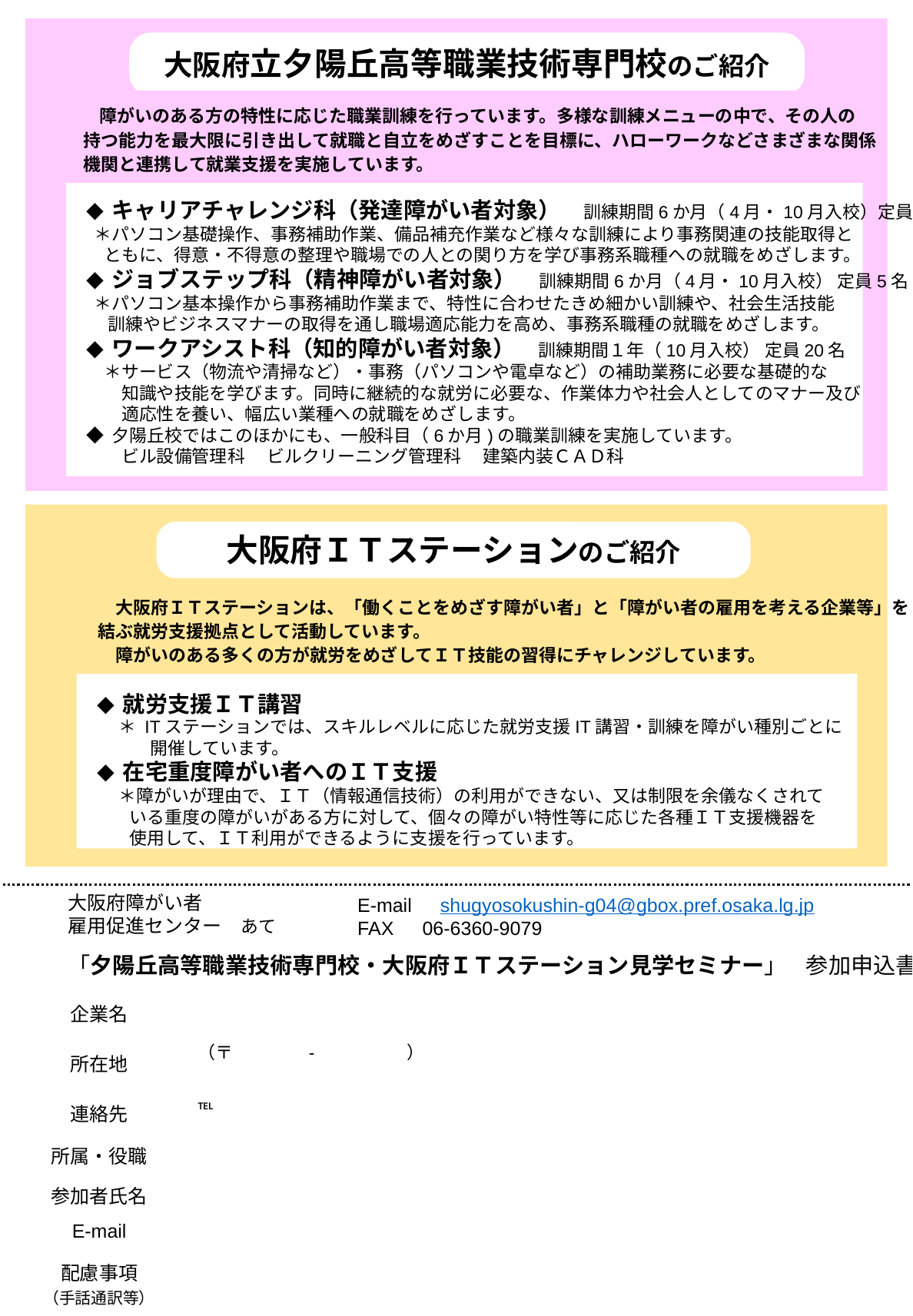

大阪府立夕陽丘高等職業技術専門校のご紹介
   障がいのある方の特性に応じた職業訓練を行っています。多様な訓練メニューの中で、その人の
持つ能力を最大限に引き出して就職と自立をめざすことを目標に、ハローワークなどさまざまな関係
機関と連携して就業支援を実施しています。

◆ キャリアチャレンジ科（発達障がい者対象）　訓練期間6か月（4月・10月入校）定員5名
 ＊パソコン基礎操作、事務補助作業、備品補充作業など様々な訓練により事務関連の技能取得と
　ともに、得意・不得意の整理や職場での人との関り方を学び事務系職種への就職をめざします。
◆ ジョブステップ科（精神障がい者対象）　訓練期間6か月（4月・10月入校） 定員5名
 ＊パソコン基本操作から事務補助作業まで、特性に合わせたきめ細かい訓練や、社会生活技能
　 訓練やビジネスマナーの取得を通し職場適応能力を高め、事務系職種の就職をめざします。
◆ ワークアシスト科（知的障がい者対象）　訓練期間１年（10月入校） 定員20名
　＊サービス（物流や清掃など）・事務（パソコンや電卓など）の補助業務に必要な基礎的な
　　知識や技能を学びます。同時に継続的な就労に必要な、作業体力や社会人としてのマナー及び
　　適応性を養い、幅広い業種への就職をめざします。
◆ 夕陽丘校ではこのほかにも、一般科目（6か月)の職業訓練を実施しています。
　　ビル設備管理科　 ビルクリーニング管理科　 建築内装ＣＡＤ科

大阪府ＩＴステーションのご紹介
　大阪府ＩＴステーションは、「働くことをめざす障がい者」と「障がい者の雇用を考える企業等」を
結ぶ就労支援拠点として活動しています。
　障がいのある多くの方が就労をめざしてＩＴ技能の習得にチャレンジしています。

◆ 就労支援ＩＴ講習
　 ＊ ITステーションでは、スキルレベルに応じた就労支援IT講習・訓練を障がい種別ごとに
　　　開催しています。
◆ 在宅重度障がい者へのＩＴ支援
　 ＊障がいが理由で、ＩＴ（情報通信技術）の利用ができない、又は制限を余儀なくされて
       いる重度の障がいがある方に対して、個々の障がい特性等に応じた各種ＩＴ支援機器を
       使用して、ＩＴ利用ができるように支援を行っています。
大阪府障がい者
雇用促進センター　あて
　　E-mail　shugyosokushin-g04@gbox.pref.osaka.lg.jp
　　FAX　06-6360-9079
「夕陽丘高等職業技術専門校・大阪府ＩＴステーション見学セミナー」　参加申込書
| 企業名 |  |
| --- | --- |
| 所在地 | （〒　　　　-　　　　　） |
| 連絡先 | ℡ |
| 所属・役職 |  |
| 参加者氏名 |  |
| E-mail |  |
| 配慮事項 （手話通訳等） |  |